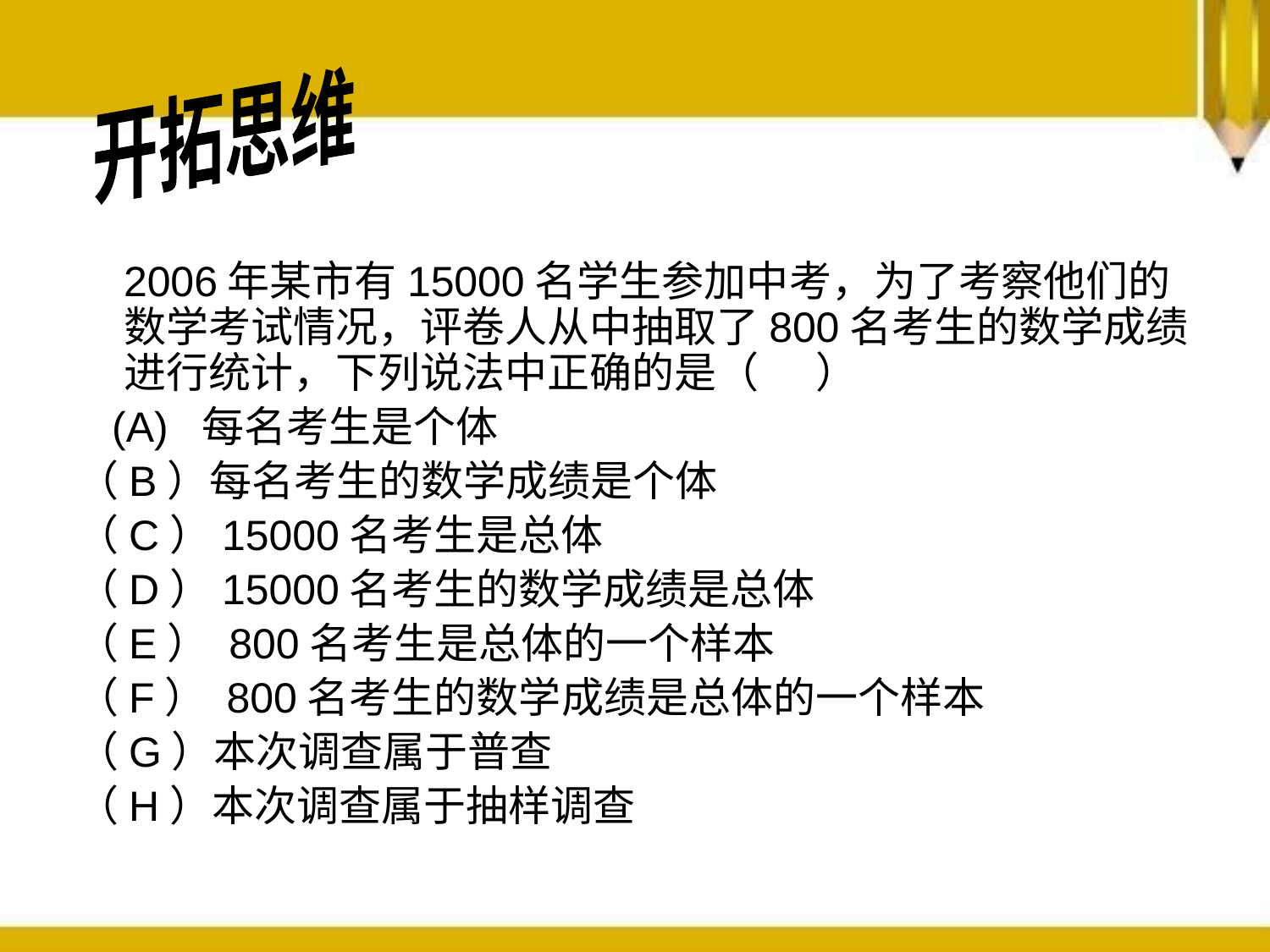

开拓思维
    2006年某市有15000名学生参加中考，为了考察他们的数学考试情况，评卷人从中抽取了800名考生的数学成绩进行统计，下列说法中正确的是（      ）
   (A)  每名考生是个体
（B）每名考生的数学成绩是个体
（C）15000名考生是总体
（D）15000名考生的数学成绩是总体
（E） 800名考生是总体的一个样本
（F） 800名考生的数学成绩是总体的一个样本
（G）本次调查属于普查
（H）本次调查属于抽样调查